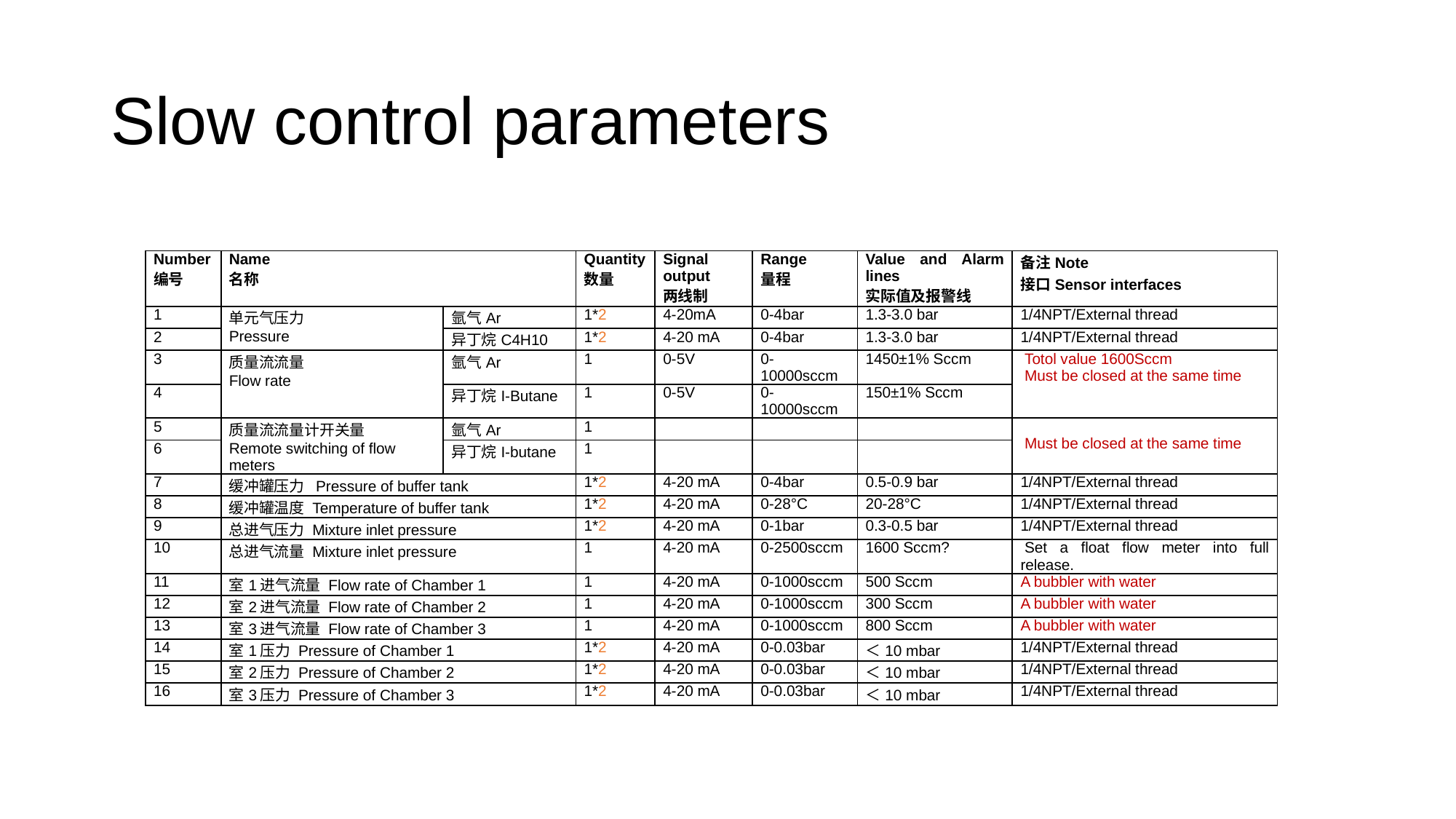

# Slow control parameters
| Number 编号 | Name 名称 |  | Quantity 数量 | Signal output 两线制 | Range 量程 | Value and Alarm lines 实际值及报警线 | 备注Note 接口Sensor interfaces |
| --- | --- | --- | --- | --- | --- | --- | --- |
| 1 | 单元气压力 Pressure | 氩气Ar | 1\*2 | 4-20mA | 0-4bar | 1.3-3.0 bar | 1/4NPT/External thread |
| 2 |  | 异丁烷C4H10 | 1\*2 | 4-20 mA | 0-4bar | 1.3-3.0 bar | 1/4NPT/External thread |
| 3 | 质量流流量 Flow rate | 氩气Ar | 1 | 0-5V | 0-10000sccm | 1450±1% Sccm | Totol value 1600Sccm  Must be closed at the same time |
| 4 |  | 异丁烷I-Butane | 1 | 0-5V | 0-10000sccm | 150±1% Sccm |  |
| 5 | 质量流流量计开关量 Remote switching of flow meters | 氩气Ar | 1 |  |  |  | Must be closed at the same time |
| 6 |  | 异丁烷I-butane | 1 |  |  |  |  |
| 7 | 缓冲罐压力 Pressure of buffer tank |  | 1\*2 | 4-20 mA | 0-4bar | 0.5-0.9 bar | 1/4NPT/External thread |
| 8 | 缓冲罐温度 Temperature of buffer tank |  | 1\*2 | 4-20 mA | 0-28°C | 20-28°C | 1/4NPT/External thread |
| 9 | 总进气压力 Mixture inlet pressure |  | 1\*2 | 4-20 mA | 0-1bar | 0.3-0.5 bar | 1/4NPT/External thread |
| 10 | 总进气流量 Mixture inlet pressure |  | 1 | 4-20 mA | 0-2500sccm | 1600 Sccm? | Set a float flow meter into full release. |
| 11 | 室1进气流量 Flow rate of Chamber 1 |  | 1 | 4-20 mA | 0-1000sccm | 500 Sccm | A bubbler with water |
| 12 | 室2进气流量 Flow rate of Chamber 2 |  | 1 | 4-20 mA | 0-1000sccm | 300 Sccm | A bubbler with water |
| 13 | 室3进气流量 Flow rate of Chamber 3 |  | 1 | 4-20 mA | 0-1000sccm | 800 Sccm | A bubbler with water |
| 14 | 室1压力 Pressure of Chamber 1 |  | 1\*2 | 4-20 mA | 0-0.03bar | ＜10 mbar | 1/4NPT/External thread |
| 15 | 室2压力 Pressure of Chamber 2 |  | 1\*2 | 4-20 mA | 0-0.03bar | ＜10 mbar | 1/4NPT/External thread |
| 16 | 室3压力 Pressure of Chamber 3 |  | 1\*2 | 4-20 mA | 0-0.03bar | ＜10 mbar | 1/4NPT/External thread |